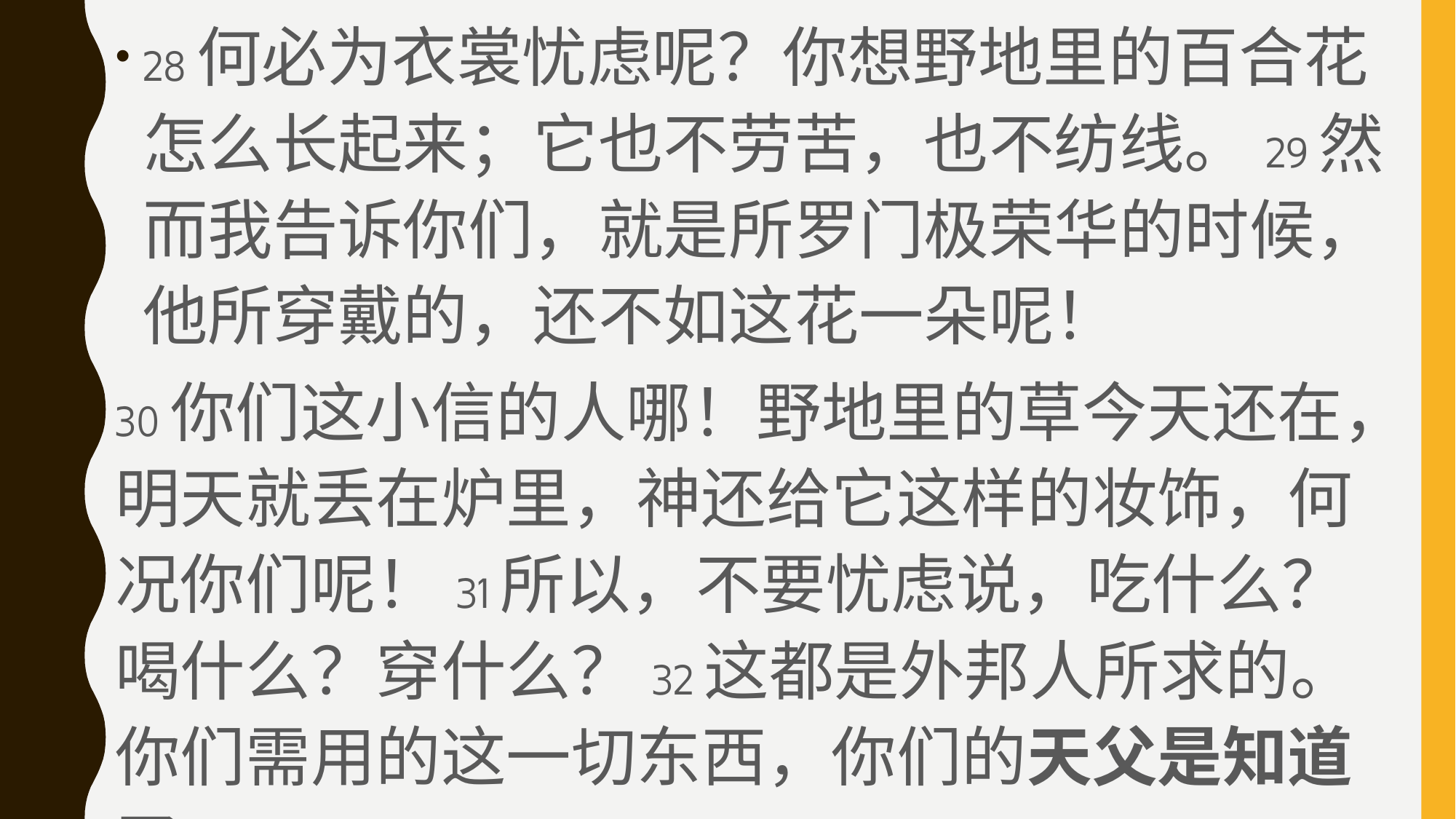

28何必为衣裳忧虑呢？你想野地里的百合花怎么长起来；它也不劳苦，也不纺线。29然而我告诉你们，就是所罗门极荣华的时候，他所穿戴的，还不如这花一朵呢！
30你们这小信的人哪！野地里的草今天还在，明天就丢在炉里，神还给它这样的妆饰，何况你们呢！31所以，不要忧虑说，吃什么？喝什么？穿什么？32这都是外邦人所求的。你们需用的这一切东西，你们的天父是知道了。